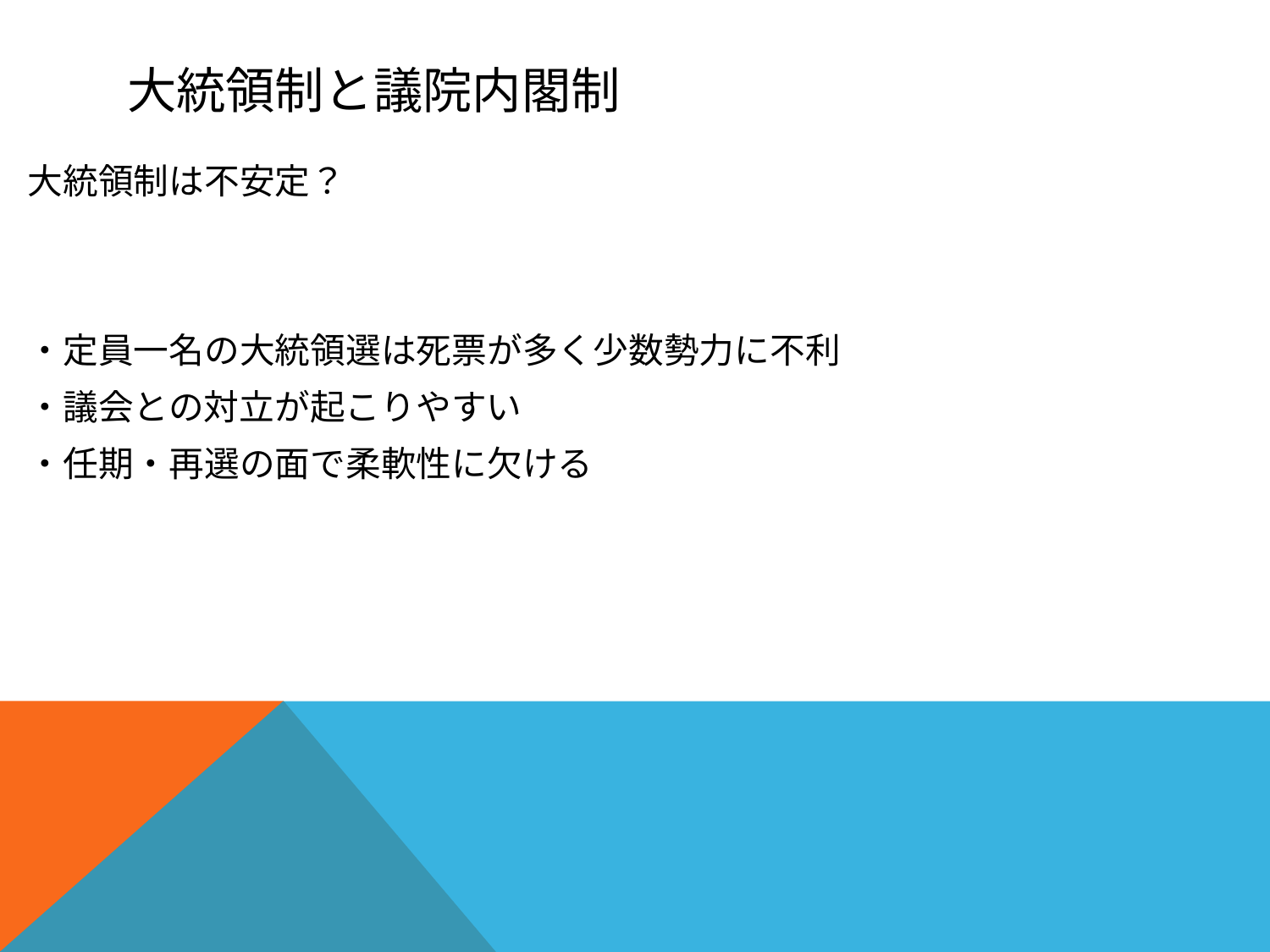

# 大統領制と議院内閣制
大統領制は不安定？

・定員一名の大統領選は死票が多く少数勢力に不利
・議会との対立が起こりやすい
・任期・再選の面で柔軟性に欠ける